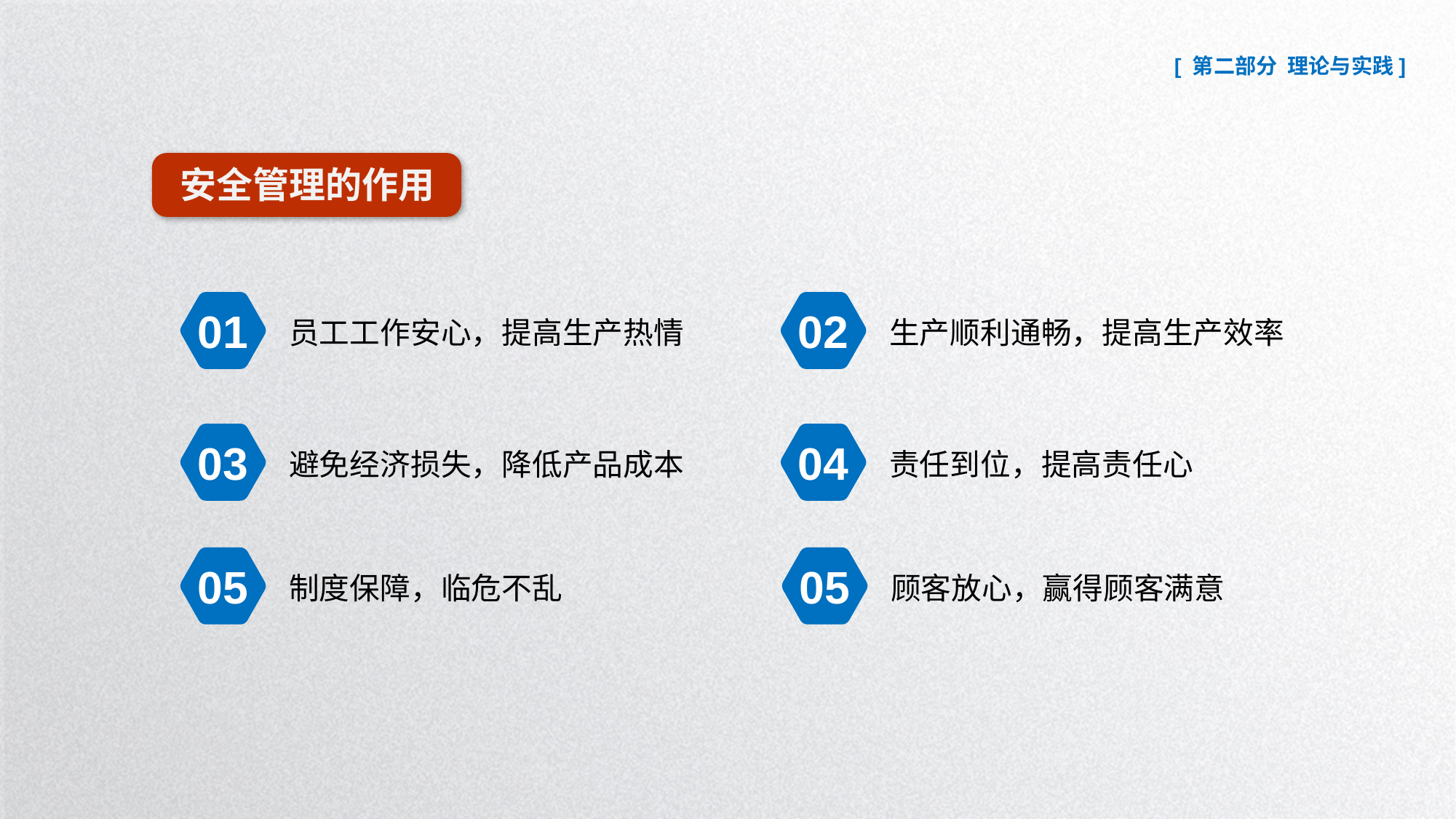

安全管理的作用
员工工作安心，提高生产热情
生产顺利通畅，提高生产效率

01
02
避免经济损失，降低产品成本
责任到位，提高责任心

03
04
制度保障，临危不乱
顾客放心，赢得顾客满意

05
05